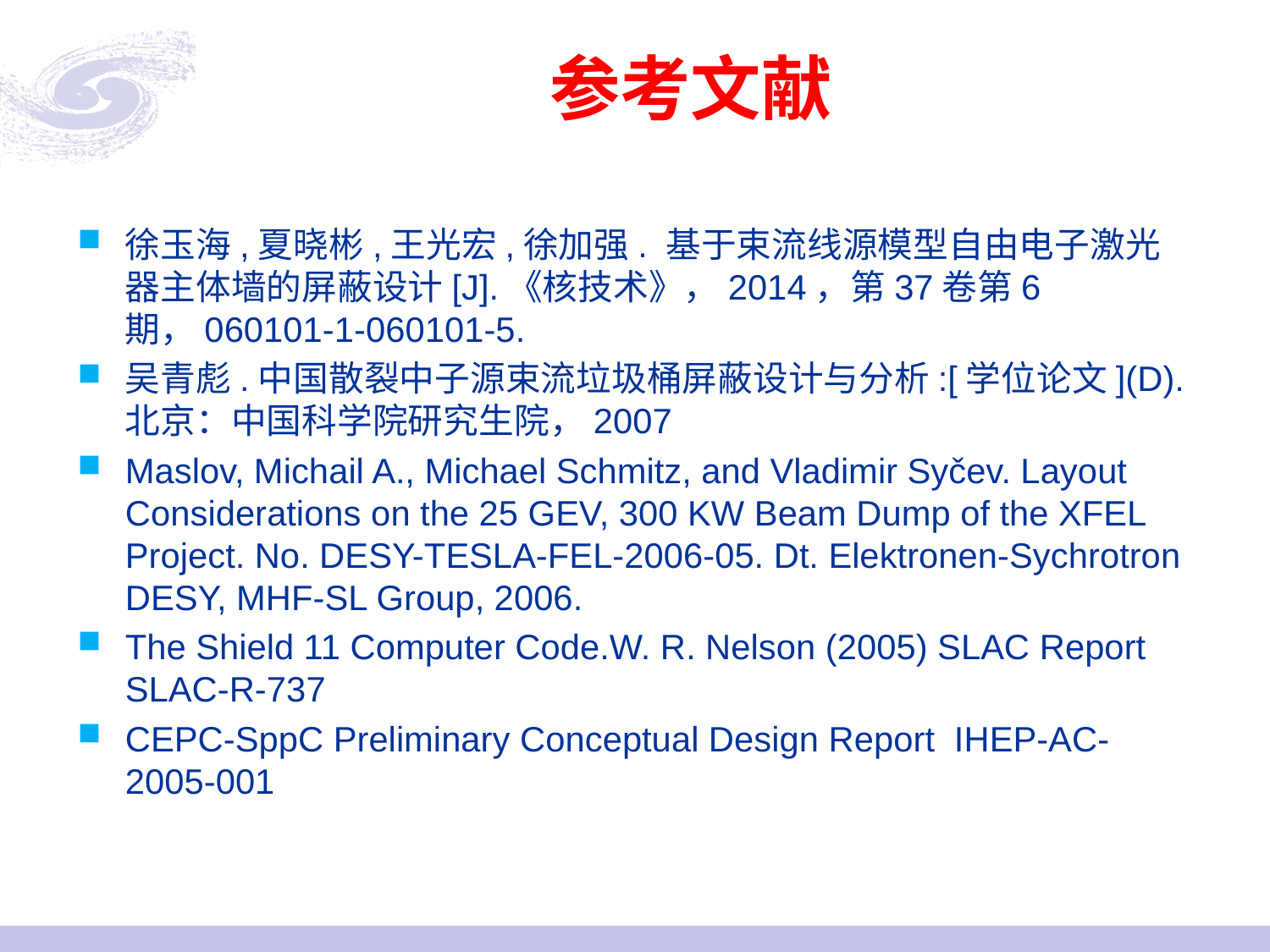

# 参考文献
徐玉海,夏晓彬,王光宏,徐加强. 基于束流线源模型自由电子激光器主体墙的屏蔽设计[J].《核技术》，2014，第37卷第6期，060101-1-060101-5.
吴青彪.中国散裂中子源束流垃圾桶屏蔽设计与分析:[学位论文](D).北京：中国科学院研究生院，2007
Maslov, Michail A., Michael Schmitz, and Vladimir Syčev. Layout Considerations on the 25 GEV, 300 KW Beam Dump of the XFEL Project. No. DESY-TESLA-FEL-2006-05. Dt. Elektronen-Sychrotron DESY, MHF-SL Group, 2006.
The Shield 11 Computer Code.W. R. Nelson (2005) SLAC Report SLAC-R-737
CEPC-SppC Preliminary Conceptual Design Report  IHEP-AC-2005-001